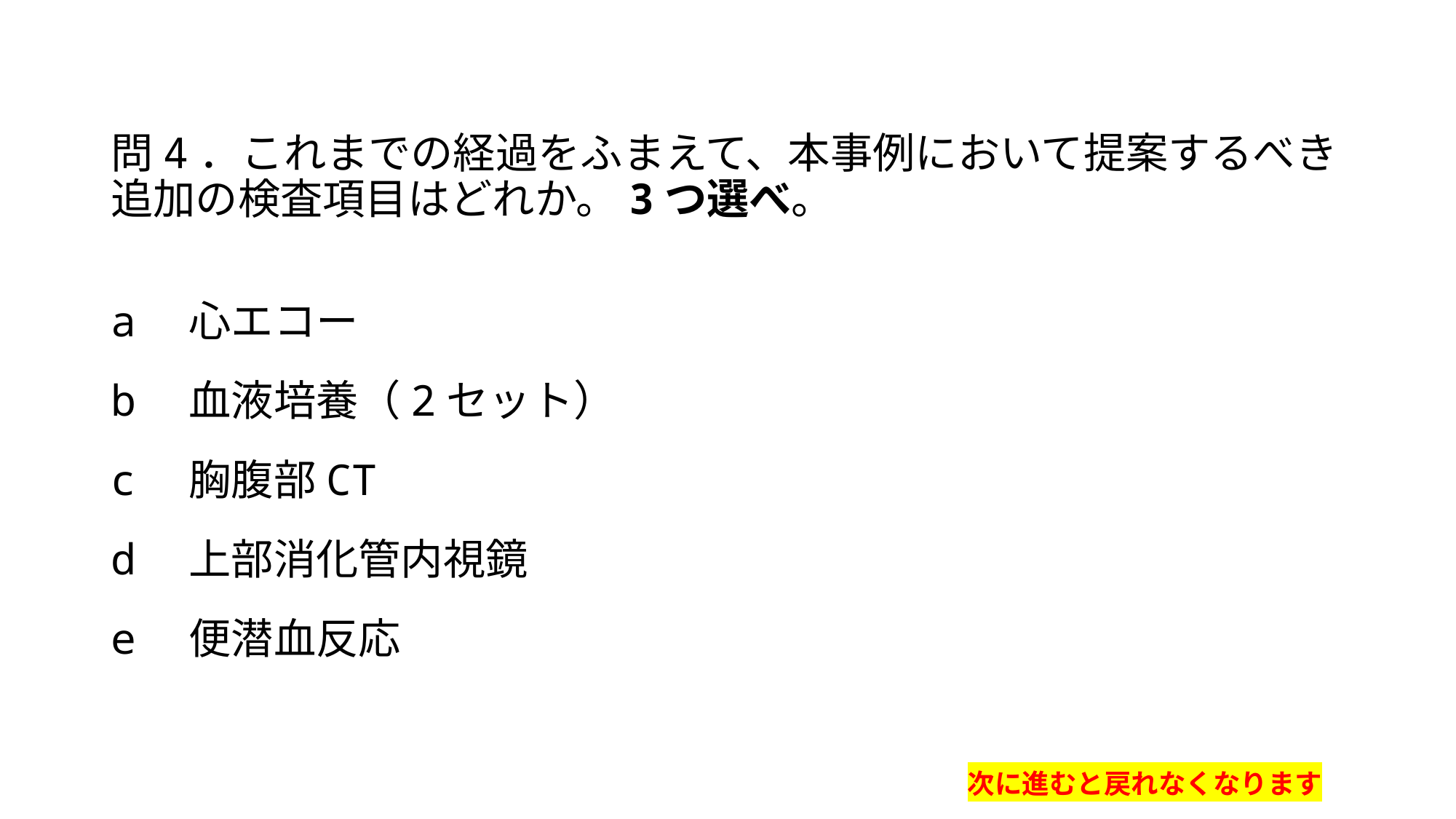

問4．これまでの経過をふまえて、本事例において提案するべき追加の検査項目はどれか。3つ選べ。

a　心エコー

b　血液培養（2セット）

c　胸腹部CT

d　上部消化管内視鏡

e　便潜血反応
次に進むと戻れなくなります